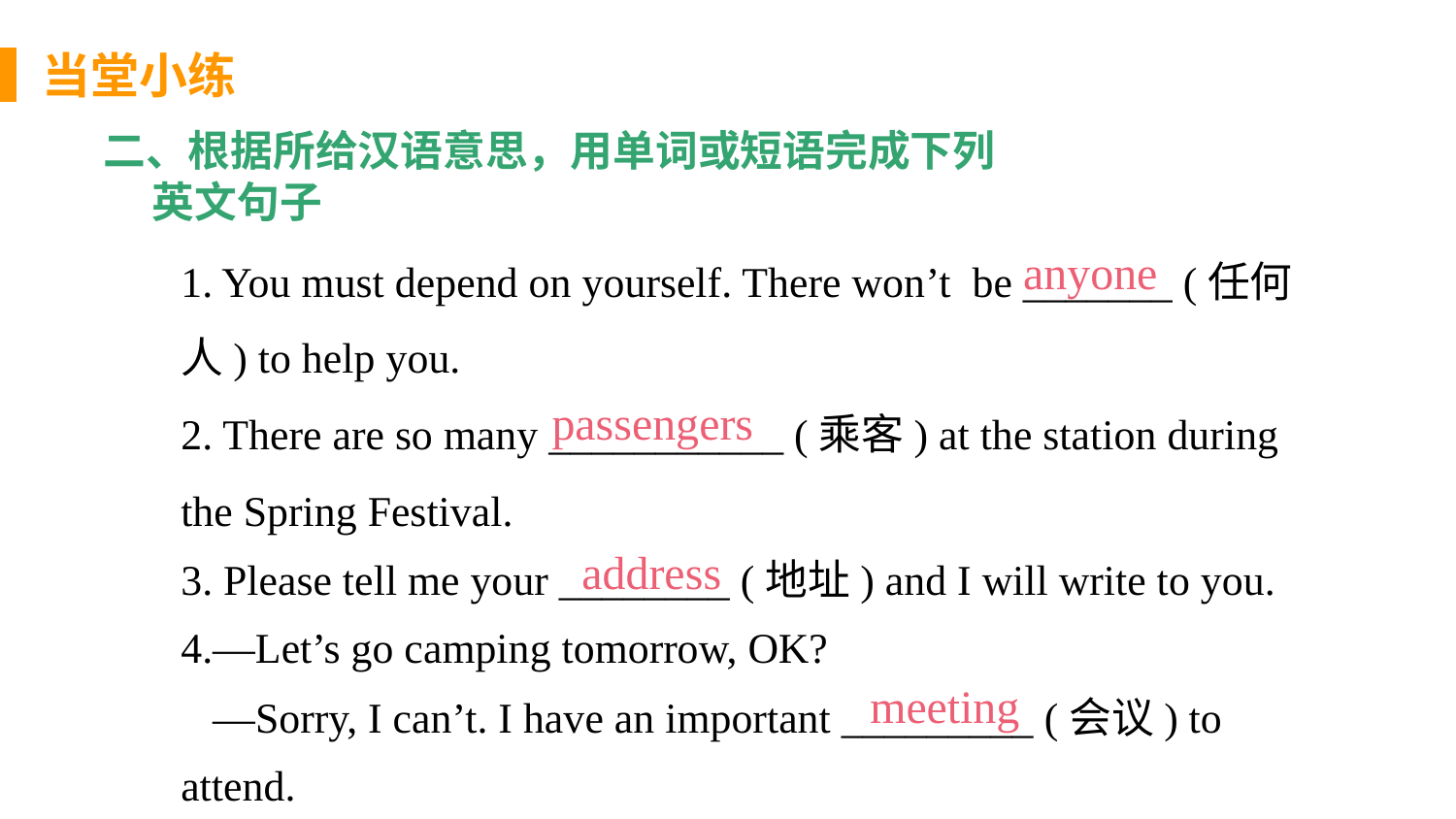

当堂小练

二、根据所给汉语意思，用单词或短语完成下列
    英文句子
1. You must depend on yourself. There won’t  be _______ (任何人) to help you.
2. There are so many ___________ (乘客) at the station during the Spring Festival.
3. Please tell me your ________ (地址) and I will write to you.
4.—Let’s go camping tomorrow, OK?
   —Sorry, I can’t. I have an important _________ (会议) to attend.

anyone
passengers
address
meeting